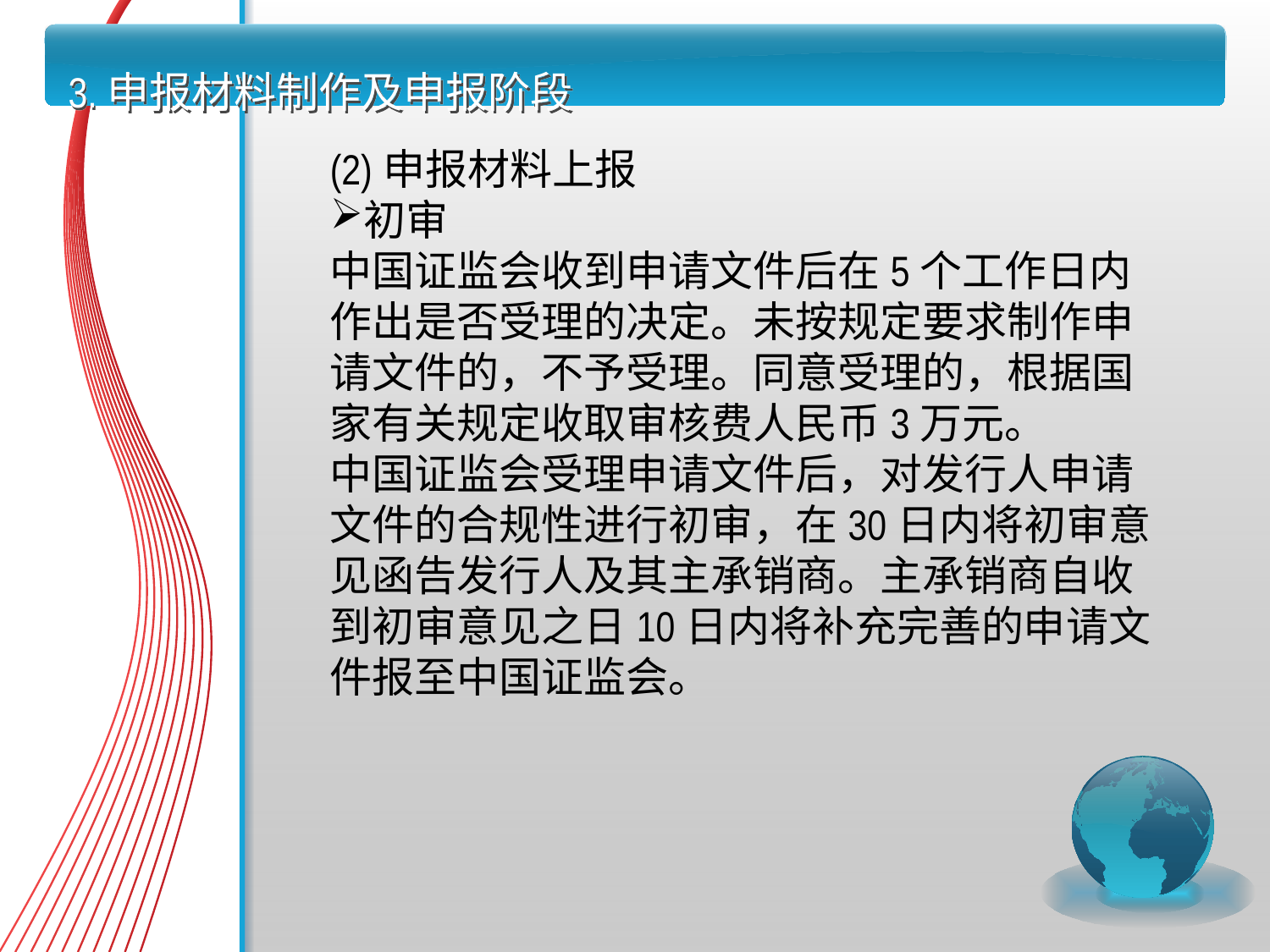

# 3.申报材料制作及申报阶段
(2)申报材料上报
初审
中国证监会收到申请文件后在5个工作日内作出是否受理的决定。未按规定要求制作申请文件的，不予受理。同意受理的，根据国家有关规定收取审核费人民币3万元。
中国证监会受理申请文件后，对发行人申请文件的合规性进行初审，在30日内将初审意见函告发行人及其主承销商。主承销商自收到初审意见之日10日内将补充完善的申请文件报至中国证监会。